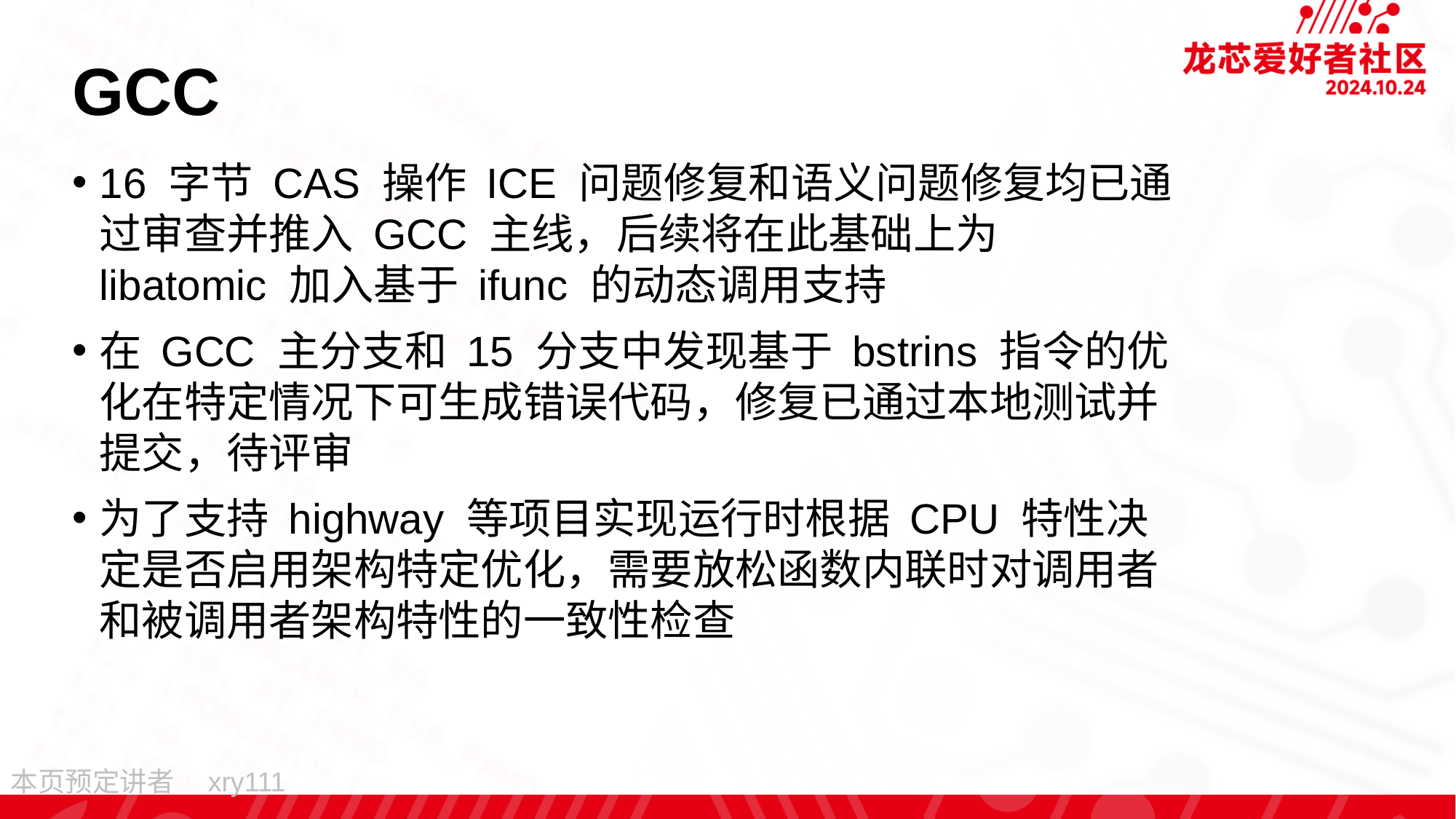

# GCC
16 字节 CAS 操作 ICE 问题修复和语义问题修复均已通过审查并推入 GCC 主线，后续将在此基础上为 libatomic 加入基于 ifunc 的动态调用支持
在 GCC 主分支和 15 分支中发现基于 bstrins 指令的优化在特定情况下可生成错误代码，修复已通过本地测试并提交，待评审
为了支持 highway 等项目实现运行时根据 CPU 特性决定是否启用架构特定优化，需要放松函数内联时对调用者和被调用者架构特性的一致性检查
xry111